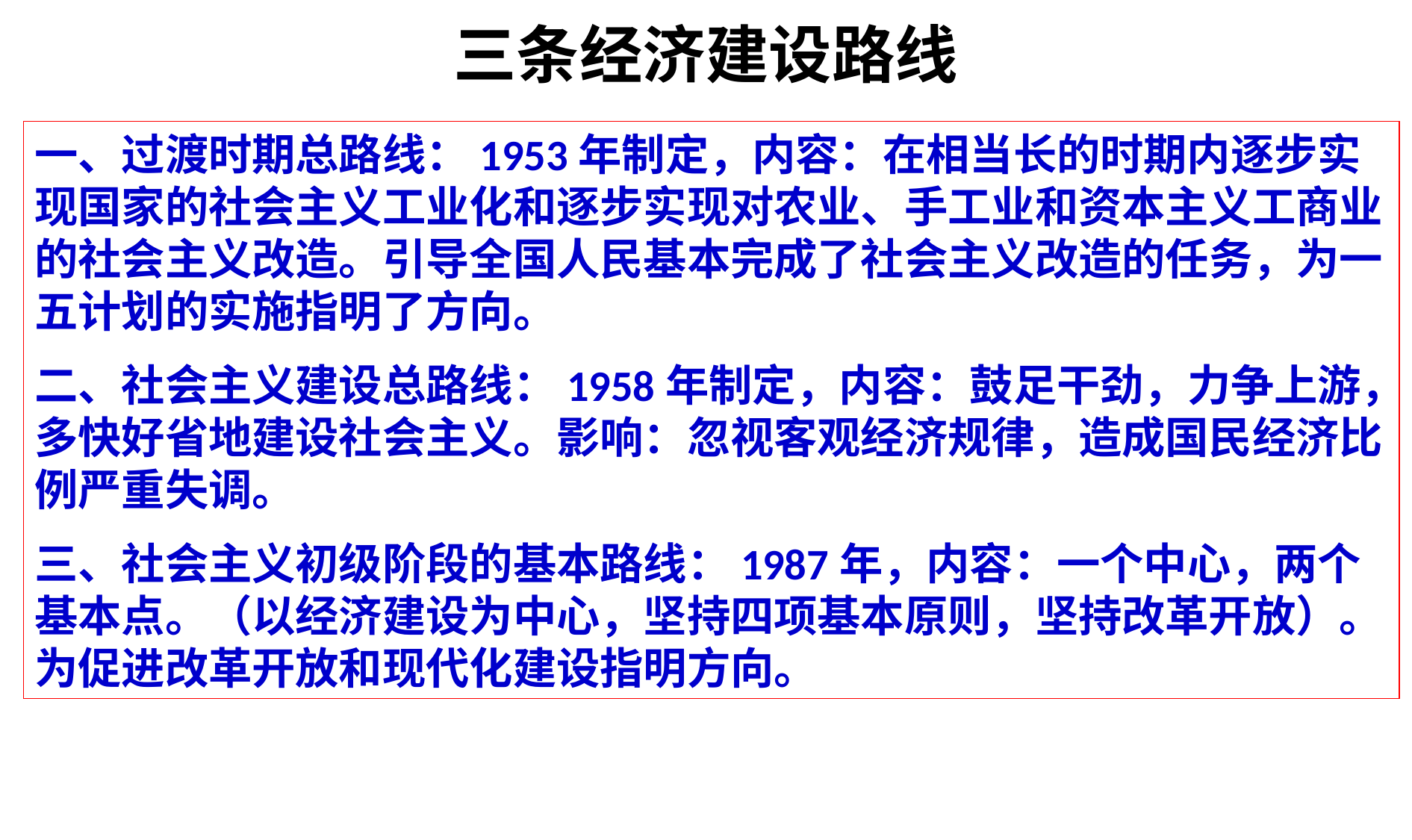

三条经济建设路线
一、过渡时期总路线：1953年制定，内容：在相当长的时期内逐步实现国家的社会主义工业化和逐步实现对农业、手工业和资本主义工商业的社会主义改造。引导全国人民基本完成了社会主义改造的任务，为一五计划的实施指明了方向。
二、社会主义建设总路线：1958年制定，内容：鼓足干劲，力争上游，多快好省地建设社会主义。影响：忽视客观经济规律，造成国民经济比例严重失调。
三、社会主义初级阶段的基本路线：1987年，内容：一个中心，两个基本点。（以经济建设为中心，坚持四项基本原则，坚持改革开放）。为促进改革开放和现代化建设指明方向。